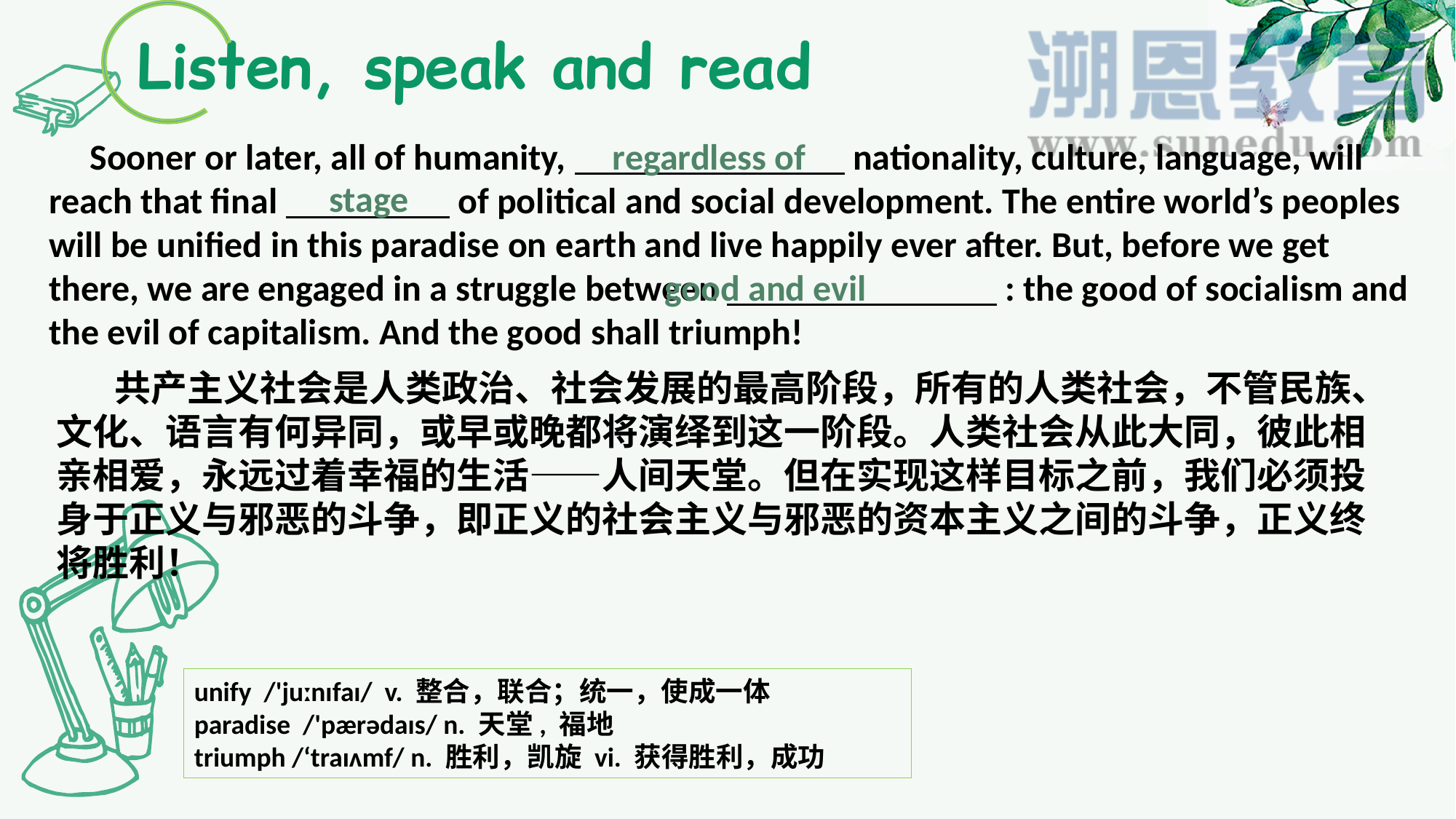

Listen, speak and read

     Sooner or later, all of humanity,                                   nationality, culture, language, will reach that final                      of political and social development. The entire world’s peoples will be unified in this paradise on earth and live happily ever after. But, before we get there, we are engaged in a struggle between                                   : the good of socialism and the evil of capitalism. And the good shall triumph!
regardless of
stage
good and evil
      共产主义社会是人类政治、社会发展的最高阶段，所有的人类社会，不管民族、文化、语言有何异同，或早或晚都将演绎到这一阶段。人类社会从此大同，彼此相亲相爱，永远过着幸福的生活——人间天堂。但在实现这样目标之前，我们必须投身于正义与邪恶的斗争，即正义的社会主义与邪恶的资本主义之间的斗争，正义终将胜利！

unify  /'juːnɪfaɪ/  v. 整合，联合；统一，使成一体
paradise  /'pærədaɪs/ n. 天堂, 福地
triumph /‘traɪʌmf/ n. 胜利，凯旋 vi. 获得胜利，成功